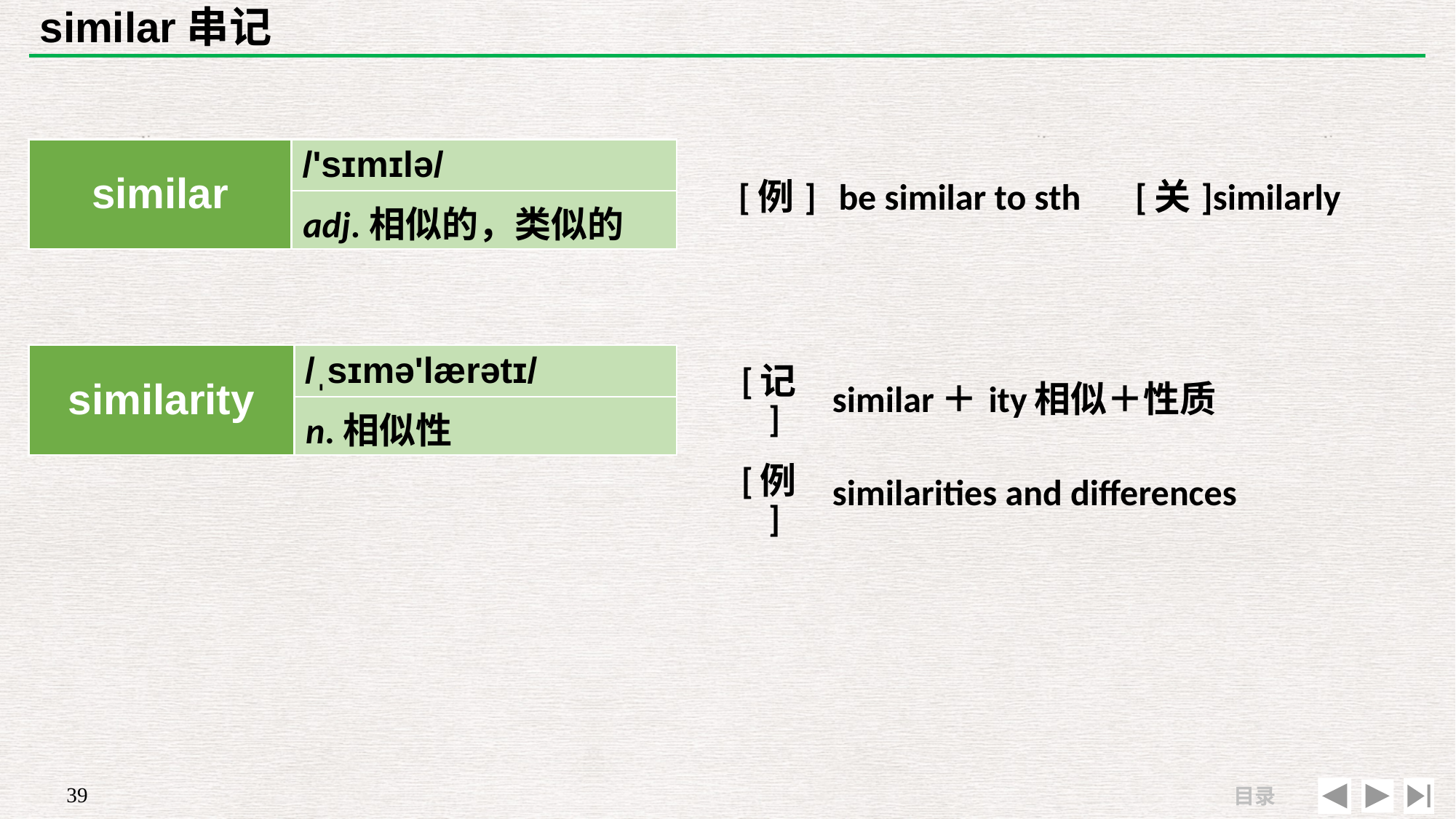

# similar串记

|  |  |
| --- | --- |
| [例] | be similar to sth　[关]similarly |
| similar | /'sɪmɪlə/ |
| --- | --- |
|  |  |
adj.相似的，类似的
| similarity | /ˌsɪmə'lærətɪ/ |
| --- | --- |
|  |  |
| [记] | similar＋ity相似＋性质 |
| --- | --- |
| [例] | similarities and differences |
n.相似性